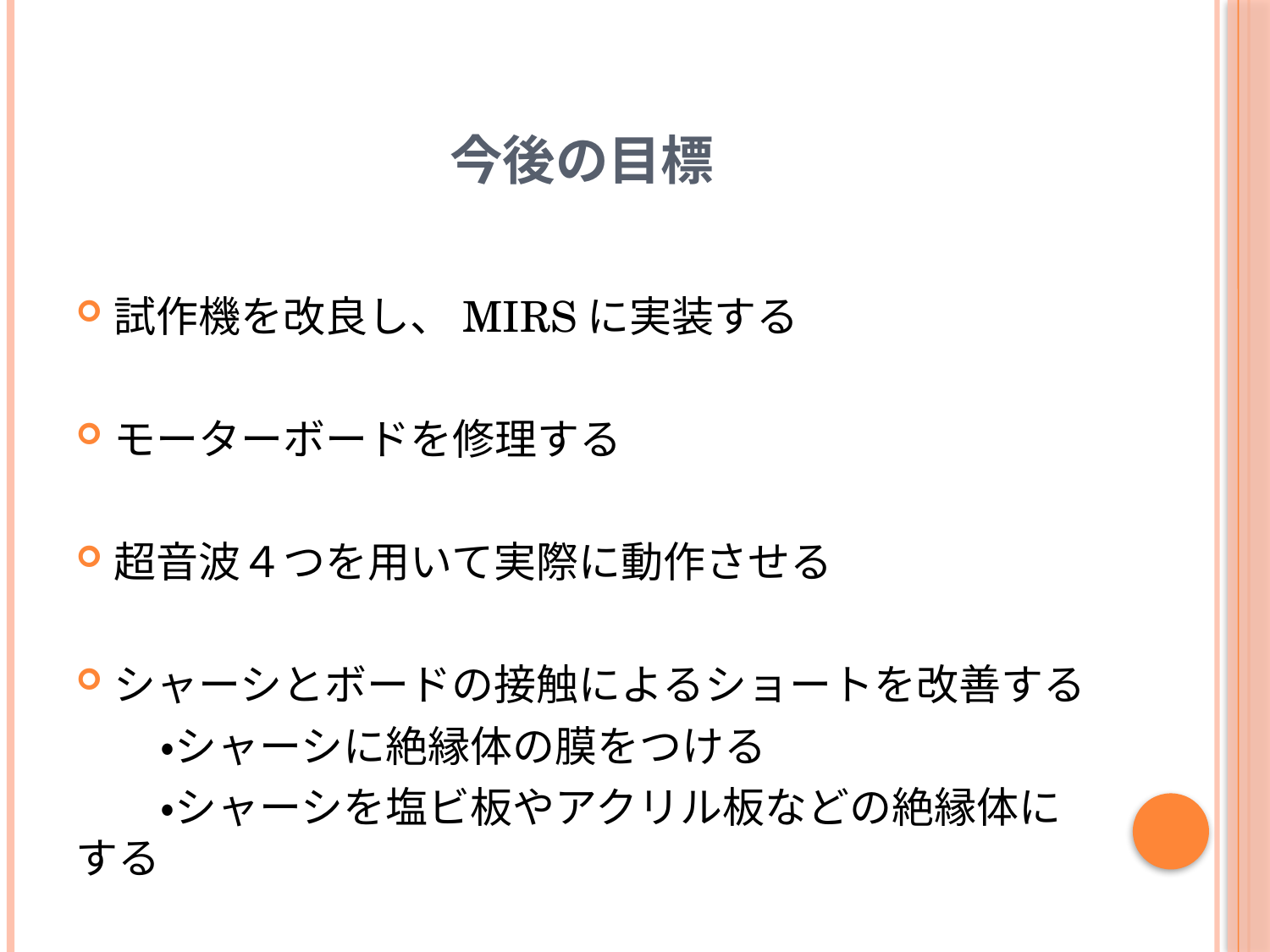

# 今後の目標

試作機を改良し、MIRSに実装する

モーターボードを修理する

超音波４つを用いて実際に動作させる

シャーシとボードの接触によるショートを改善する
　　・シャーシに絶縁体の膜をつける
　　・シャーシを塩ビ板やアクリル板などの絶縁体にする